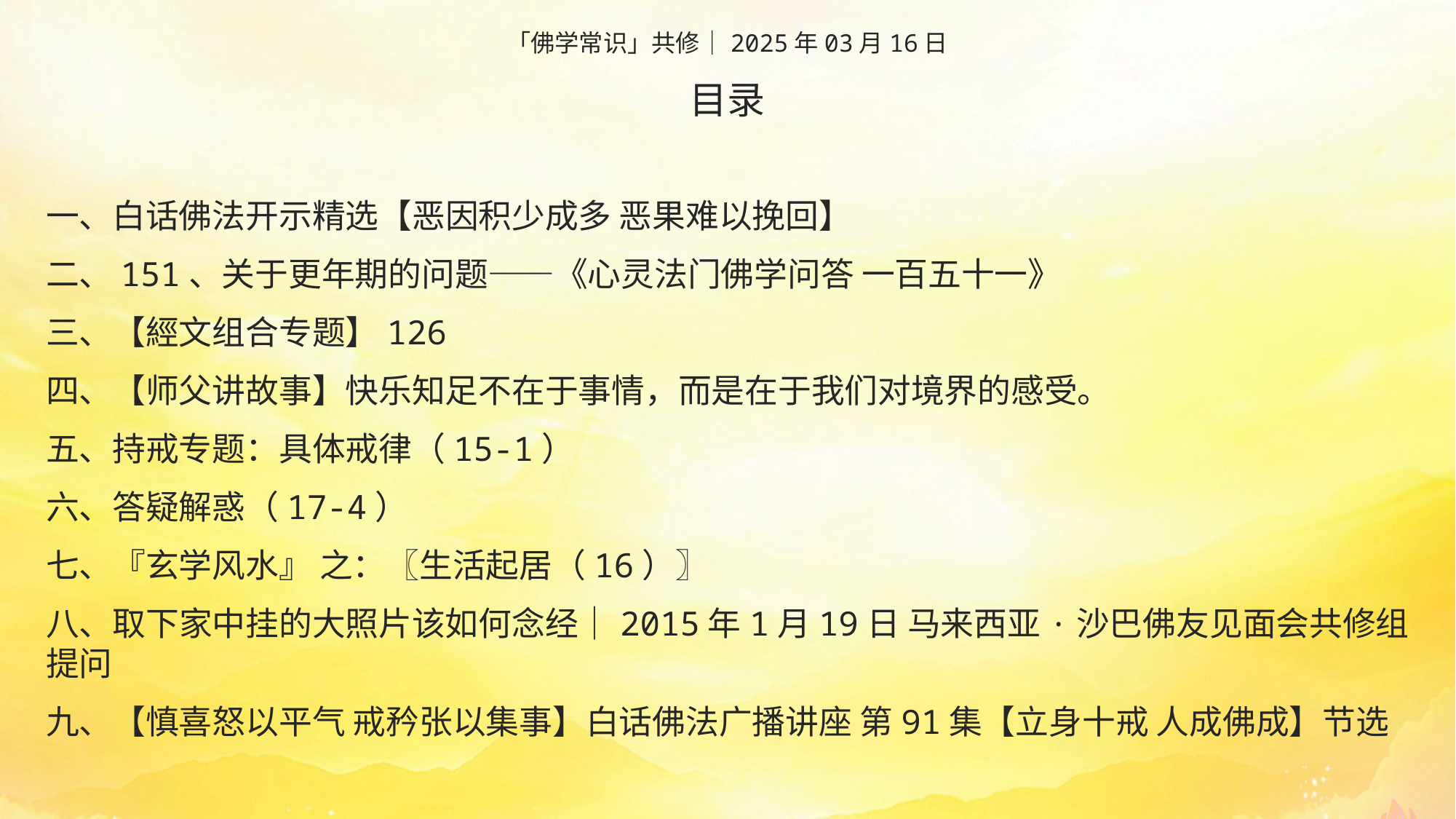

「佛学常识」共修｜2025年03月16日
目录

一、白话佛法开示精选【恶因积少成多 恶果难以挽回】
二、151、关于更年期的问题——《心灵法门佛学问答 一百五十一》
三、【經文组合专题】126
四、【师父讲故事】快乐知足不在于事情，而是在于我们对境界的感受。
五、持戒专题：具体戒律（15-1）
六、答疑解惑（17-4）
七、『玄学风水』 之：〖生活起居（16）〗
八、取下家中挂的大照片该如何念经｜2015年1月19日 马来西亚·沙巴佛友见面会共修组提问
九、【慎喜怒以平气 戒矜张以集事】白话佛法广播讲座 第91集【立身十戒 人成佛成】节选